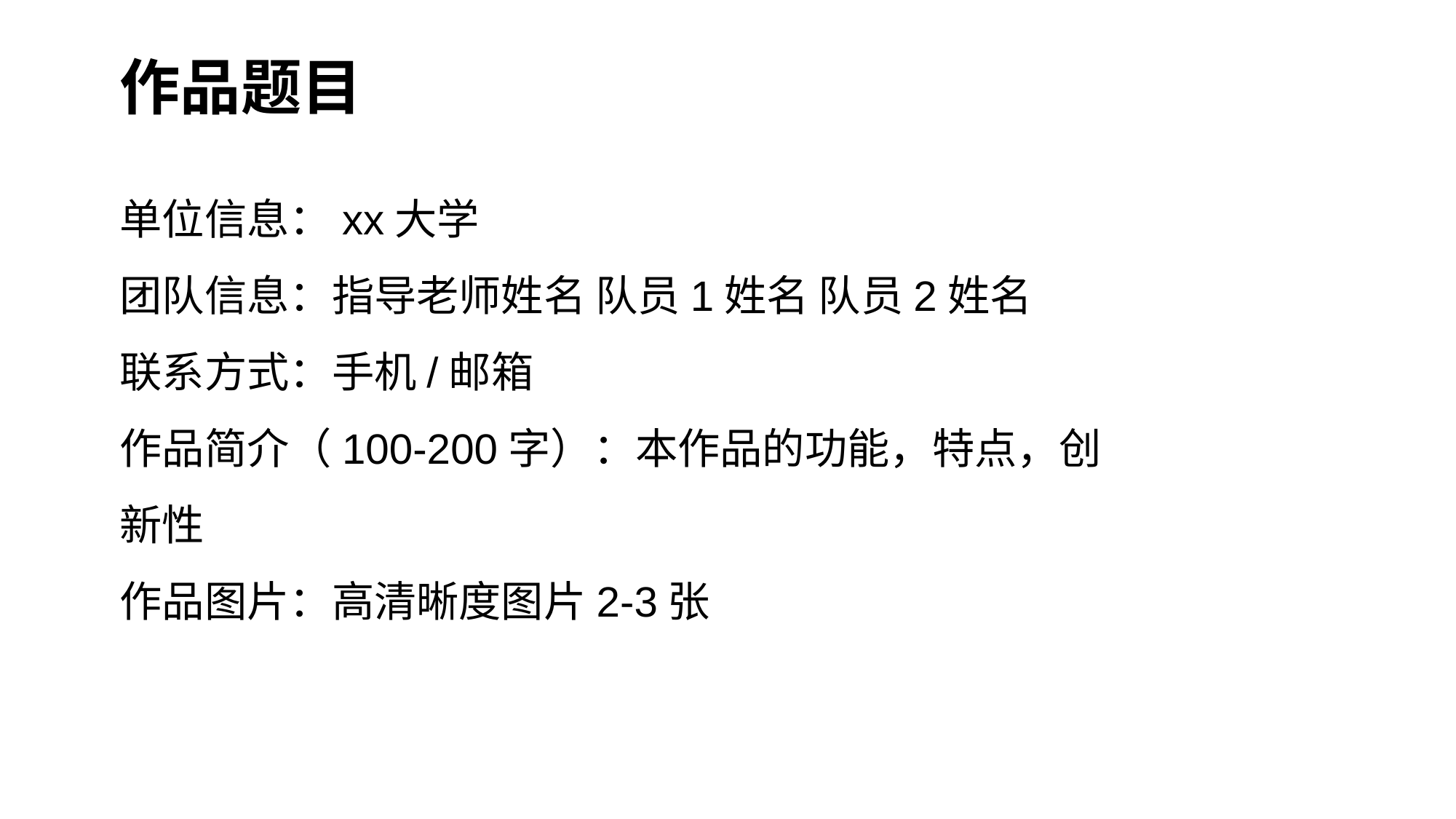

作品题目
单位信息：xx大学
团队信息：指导老师姓名 队员1姓名 队员2姓名
联系方式：手机/邮箱
作品简介（100-200字）：本作品的功能，特点，创新性
作品图片：高清晰度图片2-3张